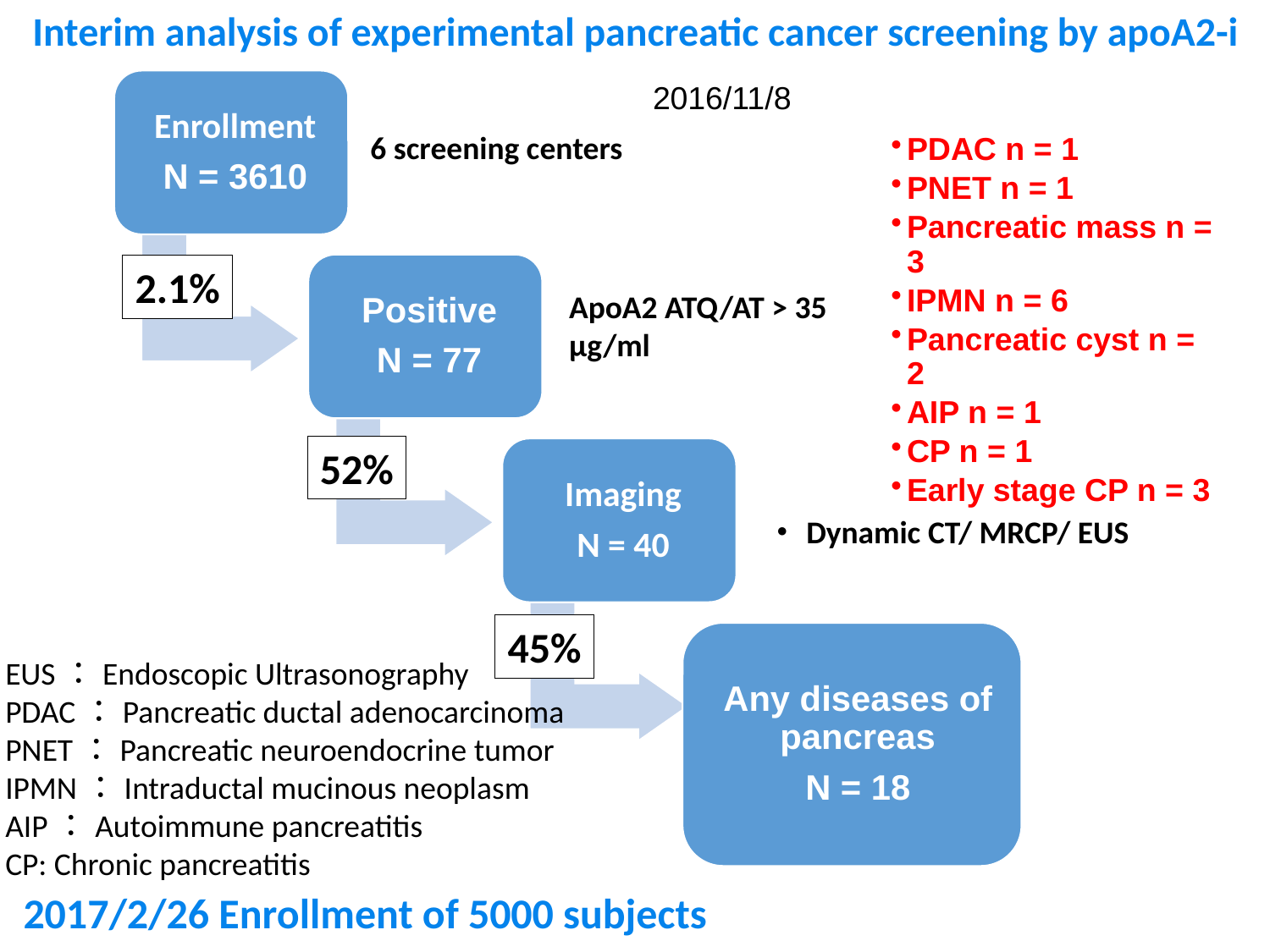

Interim analysis of experimental pancreatic cancer screening by apoA2-i
Enrollment
N = 3610

Positive
N = 77

Imaging
N = 40
Any diseases of pancreas
N = 18
2016/11/8
6 screening centers
PDAC n = 1
PNET n = 1
Pancreatic mass n = 3
IPMN n = 6
Pancreatic cyst n = 2
AIP n = 1
CP n = 1
Early stage CP n = 3
2.1%
ApoA2 ATQ/AT > 35 μg/ml
52%
・Dynamic CT/ MRCP/ EUS

45%
EUS：Endoscopic Ultrasonography
PDAC：Pancreatic ductal adenocarcinoma
PNET：Pancreatic neuroendocrine tumor
IPMN：Intraductal mucinous neoplasm
AIP：Autoimmune pancreatitis
CP: Chronic pancreatitis

2017/2/26 Enrollment of 5000 subjects